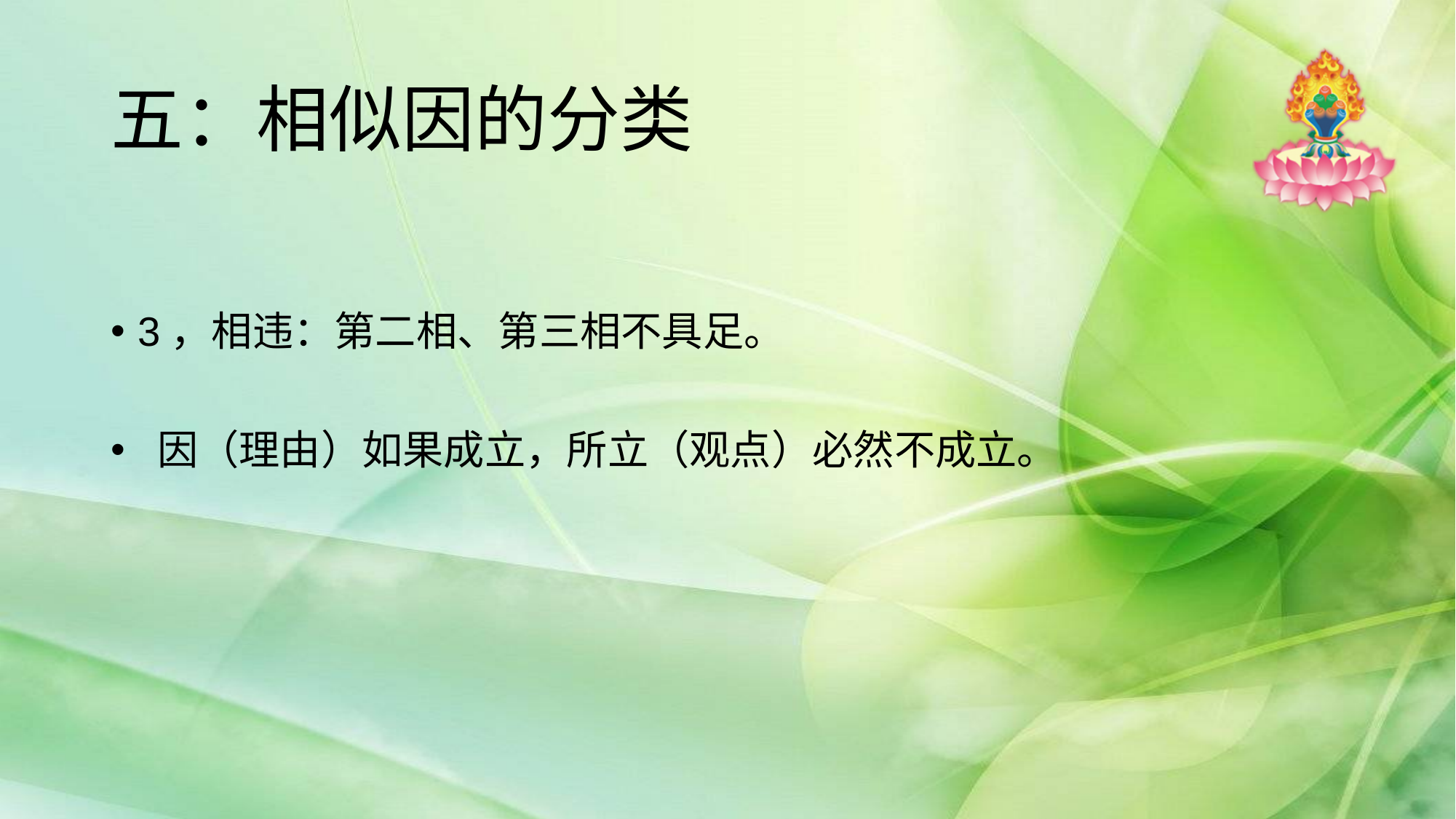

# 五：相似因的分类

3，相违：第二相、第三相不具足。

 因（理由）如果成立，所立（观点）必然不成立。